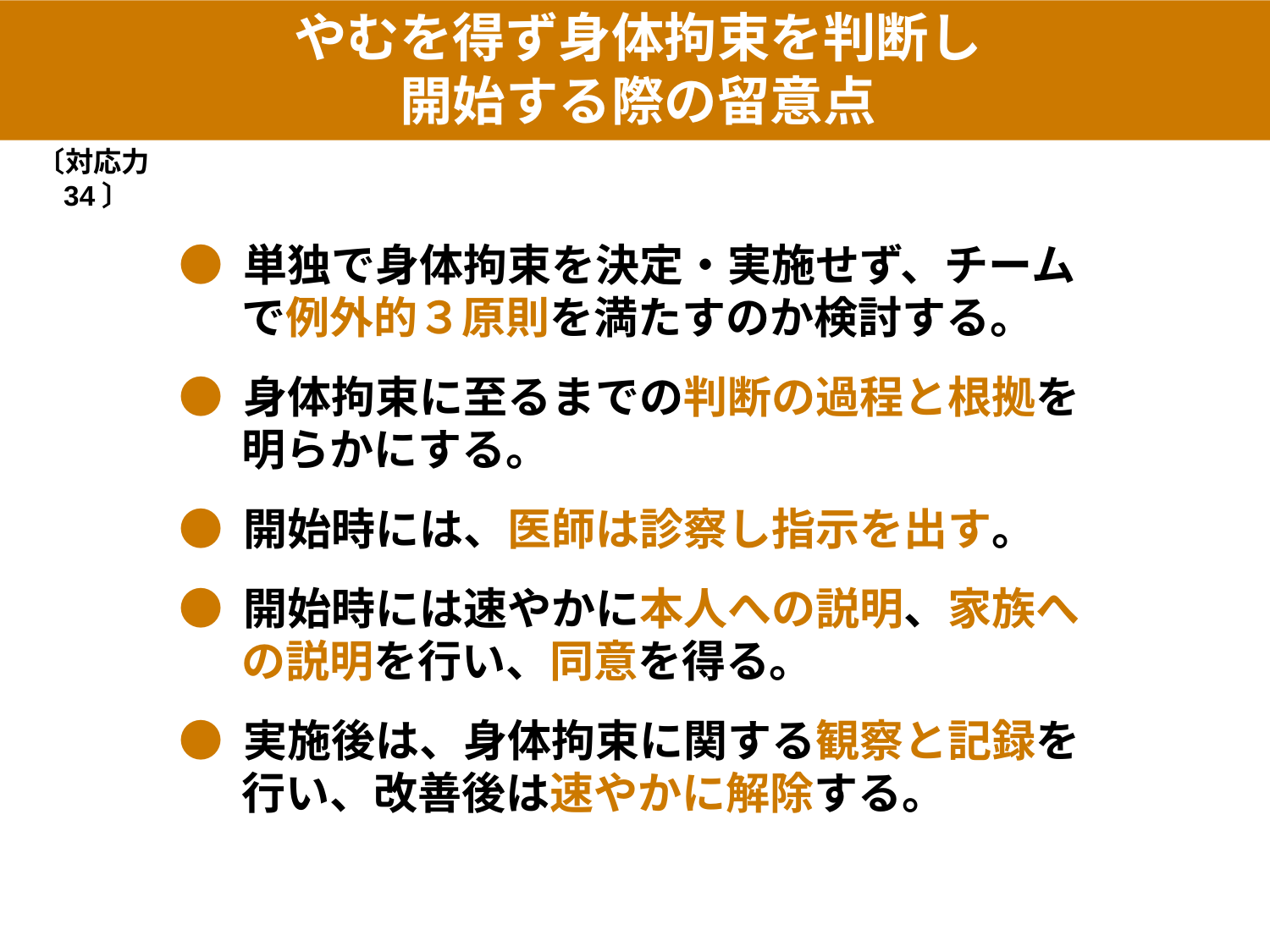

やむを得ず身体拘束を判断し
開始する際の留意点

〔対応力34〕
● 単独で身体拘束を決定・実施せず、チームで例外的３原則を満たすのか検討する。
● 身体拘束に至るまでの判断の過程と根拠を明らかにする。
● 開始時には、医師は診察し指示を出す。
● 開始時には速やかに本人への説明、家族への説明を行い、同意を得る。
● 実施後は、身体拘束に関する観察と記録を行い、改善後は速やかに解除する。